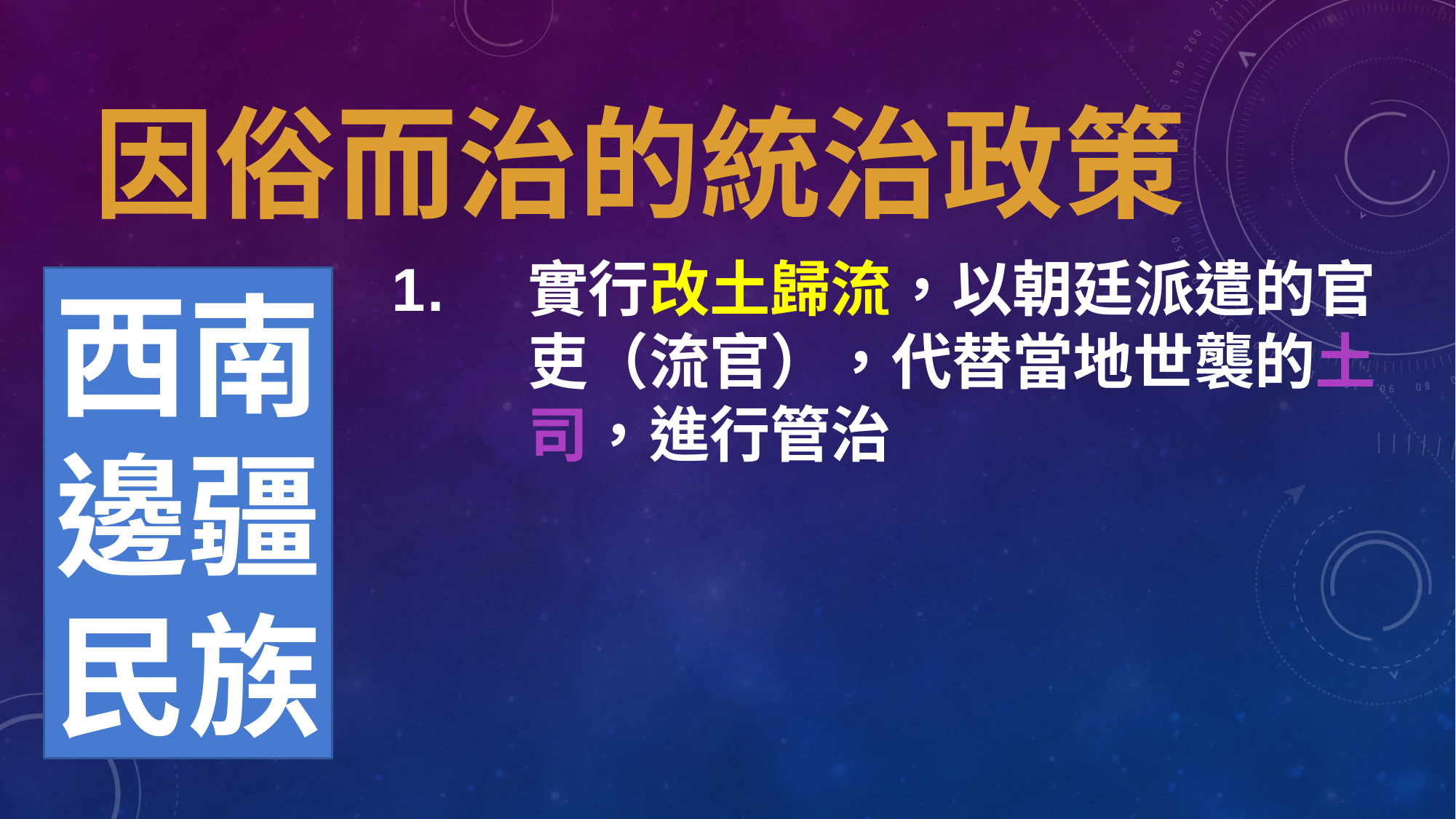

因俗而治的統治政策
實行改土歸流，以朝廷派遣的官吏（流官），代替當地世襲的土司，進行管治
西南
邊疆
民族